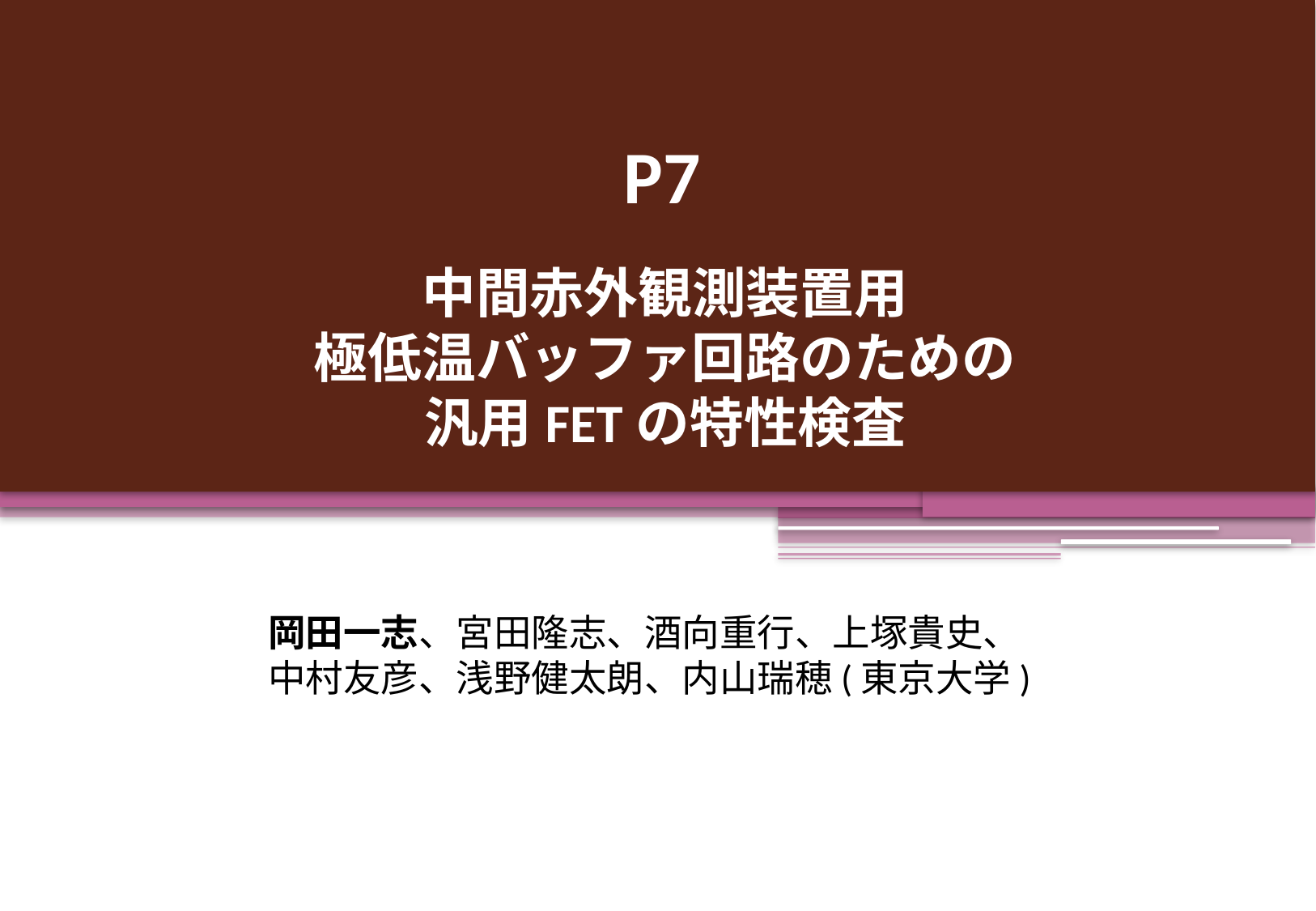

P7
# 中間赤外観測装置用 極低温バッファ回路のための 汎用FETの特性検査
岡田一志、宮田隆志、酒向重行、上塚貴史、中村友彦、浅野健太朗、内山瑞穂(東京大学)